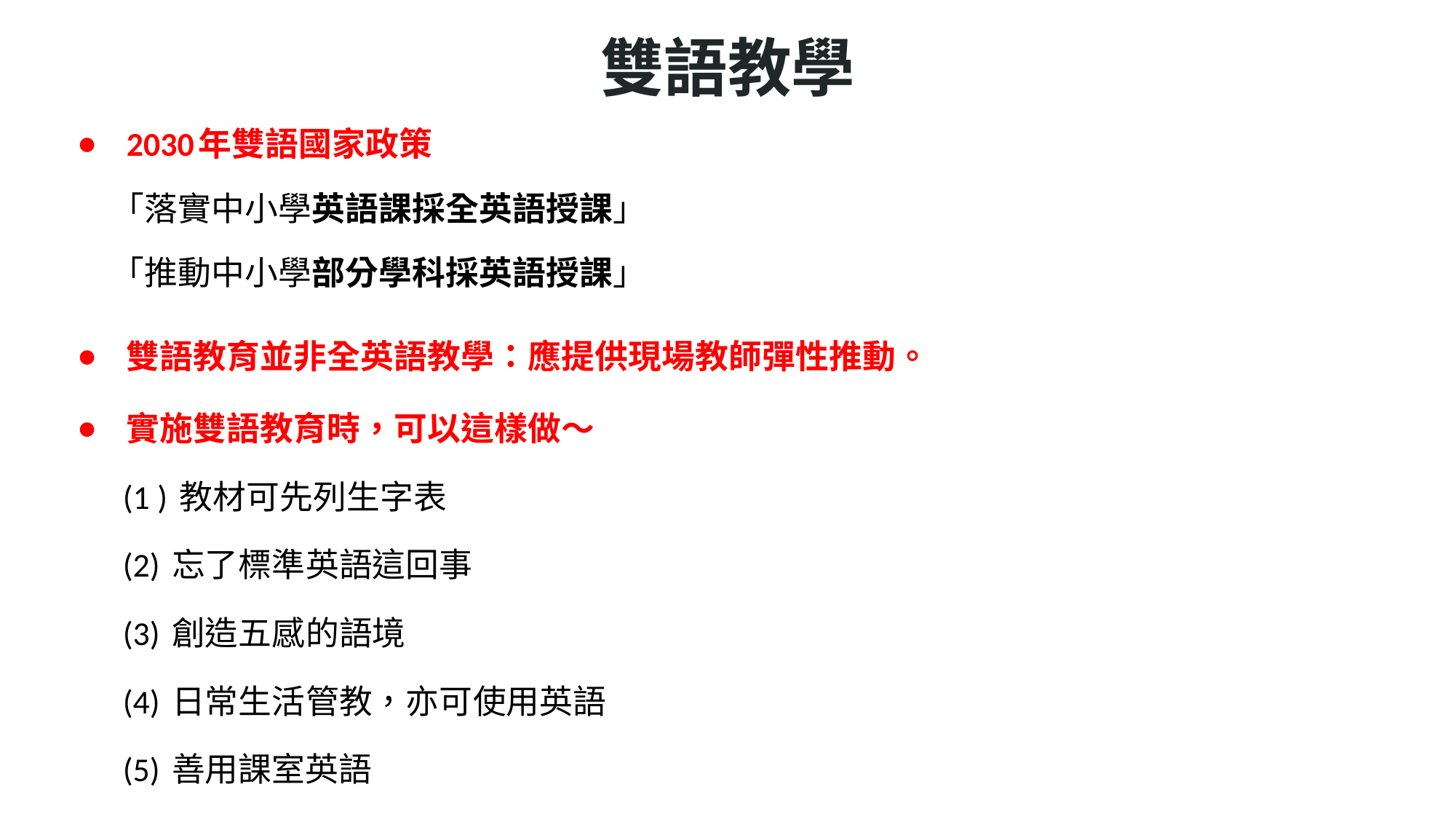

# 雙語教學
2030年雙語國家政策
    「落實中小學英語課採全英語授課」
    「推動中小學部分學科採英語授課」
雙語教育並非全英語教學：應提供現場教師彈性推動。

實施雙語教育時，可以這樣做～
      (1 ) 教材可先列生字表
      (2) 忘了標準英語這回事
      (3) 創造五感的語境
      (4) 日常生活管教，亦可使用英語
      (5) 善用課室英語